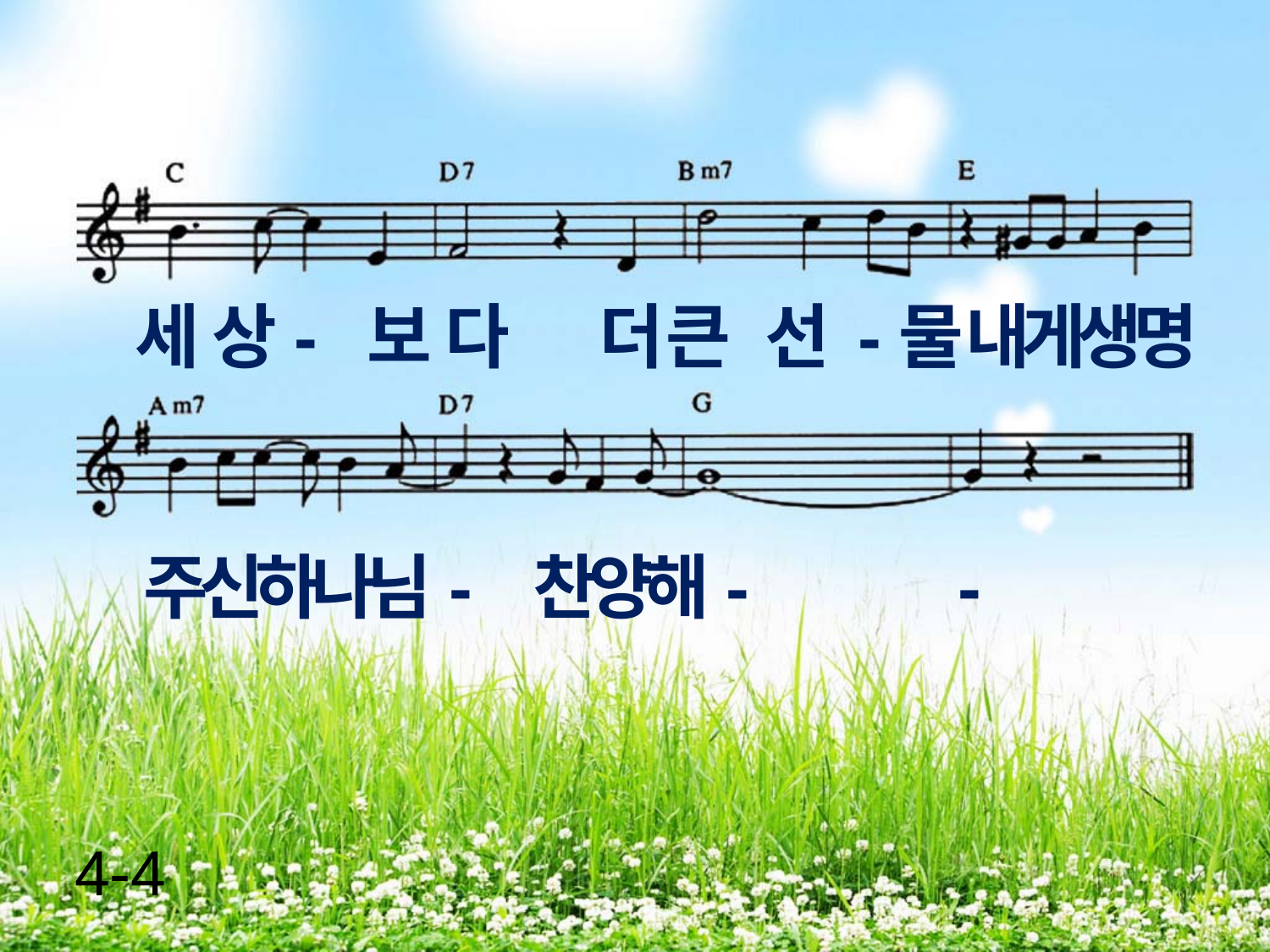

세  상-   보  다         더 큰    선 -물 내게생명
주신하나님-    찬양해-                    -
4-4